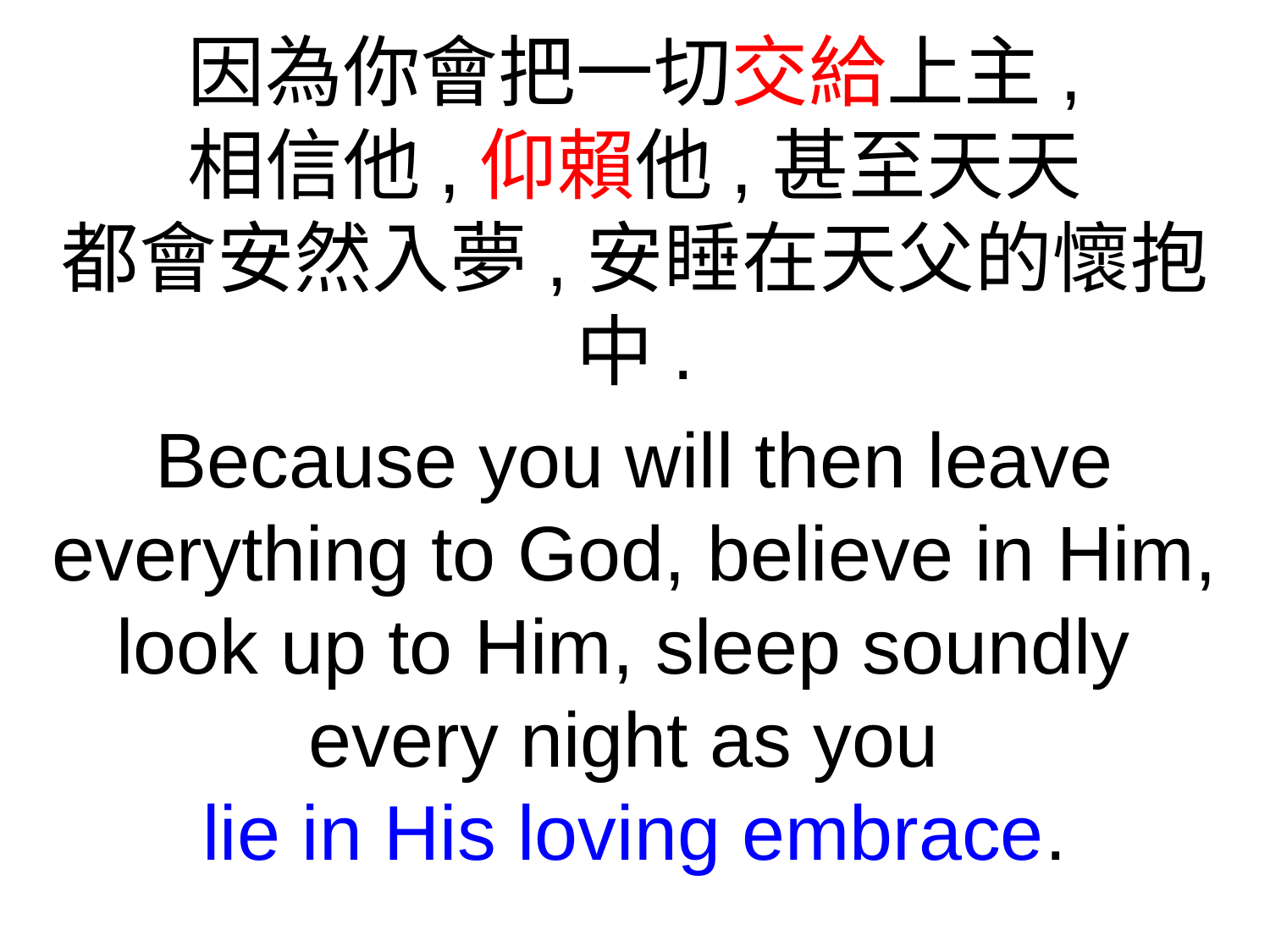

因為你會把一切交給上主,
相信他,仰賴他,甚至天天
都會安然入夢,安睡在天父的懷抱中.
Because you will then leave everything to God, believe in Him, look up to Him, sleep soundly
every night as you
lie in His loving embrace.